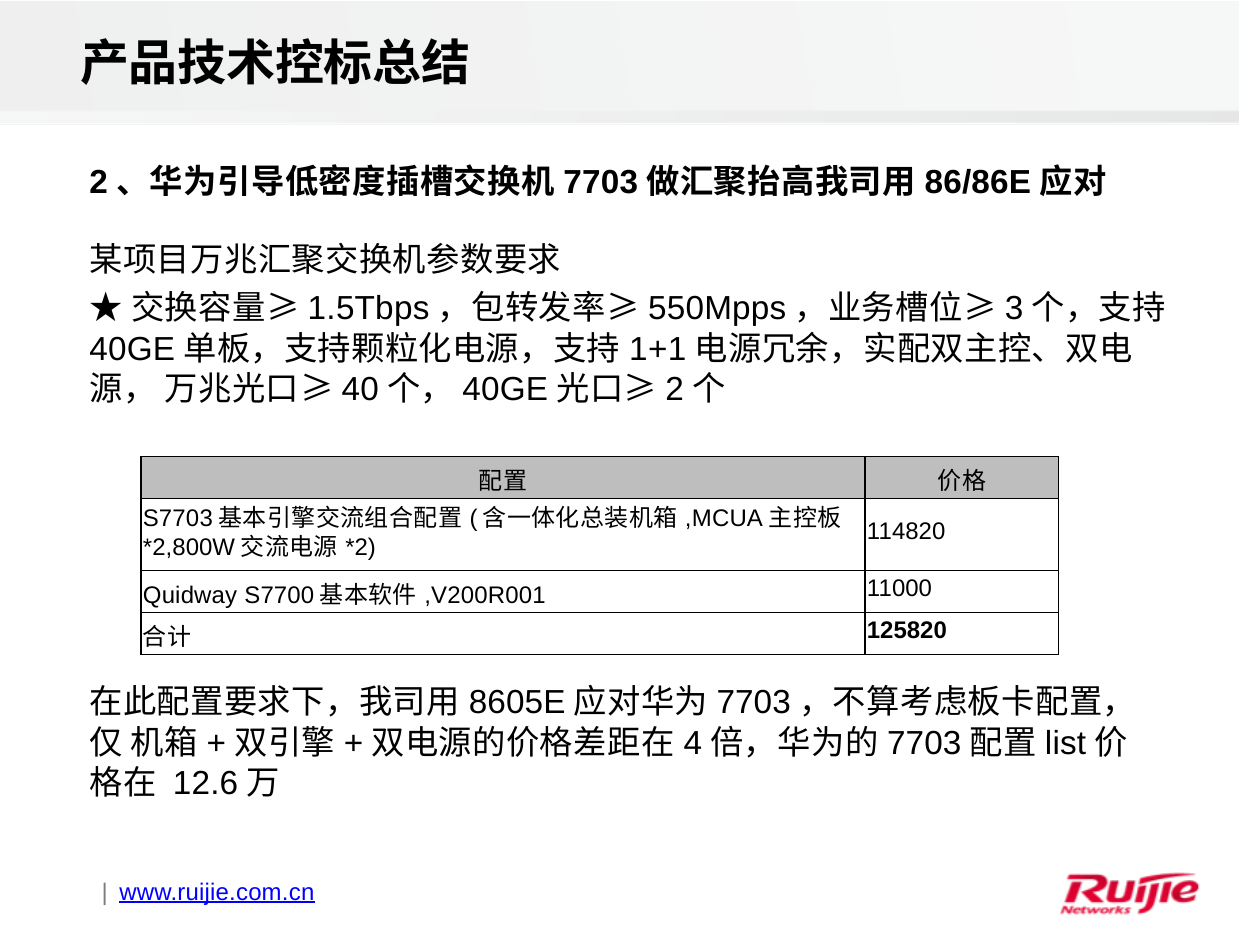

# 产品技术控标总结
2、华为引导低密度插槽交换机7703做汇聚抬高我司用86/86E应对

某项目万兆汇聚交换机参数要求
★交换容量≥1.5Tbps，包转发率≥550Mpps，业务槽位≥3个，支持
40GE单板，支持颗粒化电源，支持1+1电源冗余，实配双主控、双电源， 万兆光口≥40个，40GE光口≥2个
| 配置 | 价格 |
| --- | --- |
| S7703基本引擎交流组合配置(含一体化总装机箱,MCUA主控板 \*2,800W交流电源\*2) | 114820 |
| Quidway S7700基本软件,V200R001 | 11000 |
| 合计 | 125820 |
在此配置要求下，我司用8605E应对华为7703，不算考虑板卡配置，仅 机箱+双引擎+双电源的价格差距在4倍，华为的7703配置list价格在 12.6万
| www.ruijie.com.cn